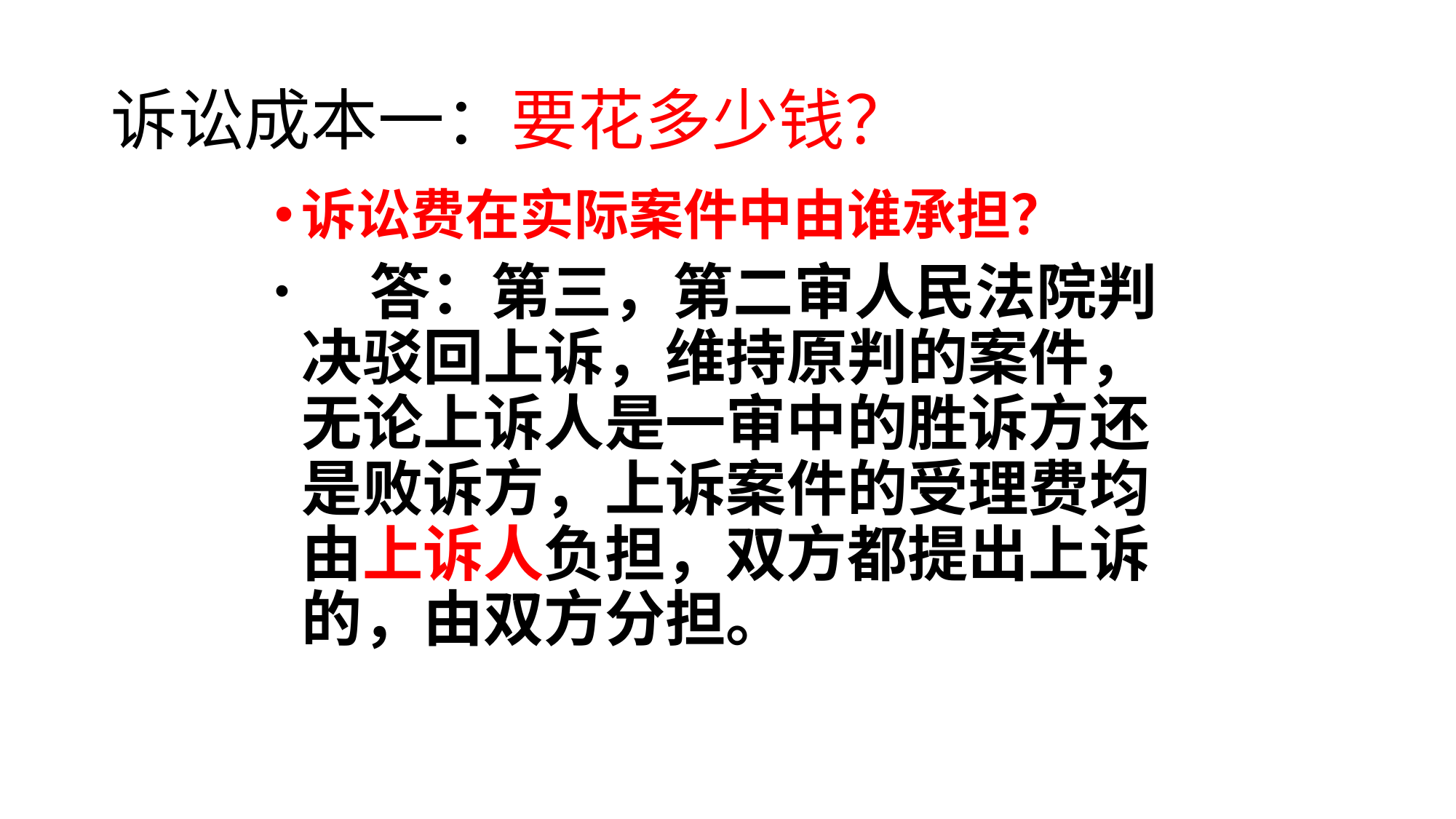

# 诉讼成本一：要花多少钱？
诉讼费在实际案件中由谁承担？
      答：第三，第二审人民法院判决驳回上诉，维持原判的案件，无论上诉人是一审中的胜诉方还是败诉方，上诉案件的受理费均由上诉人负担，双方都提出上诉的，由双方分担。